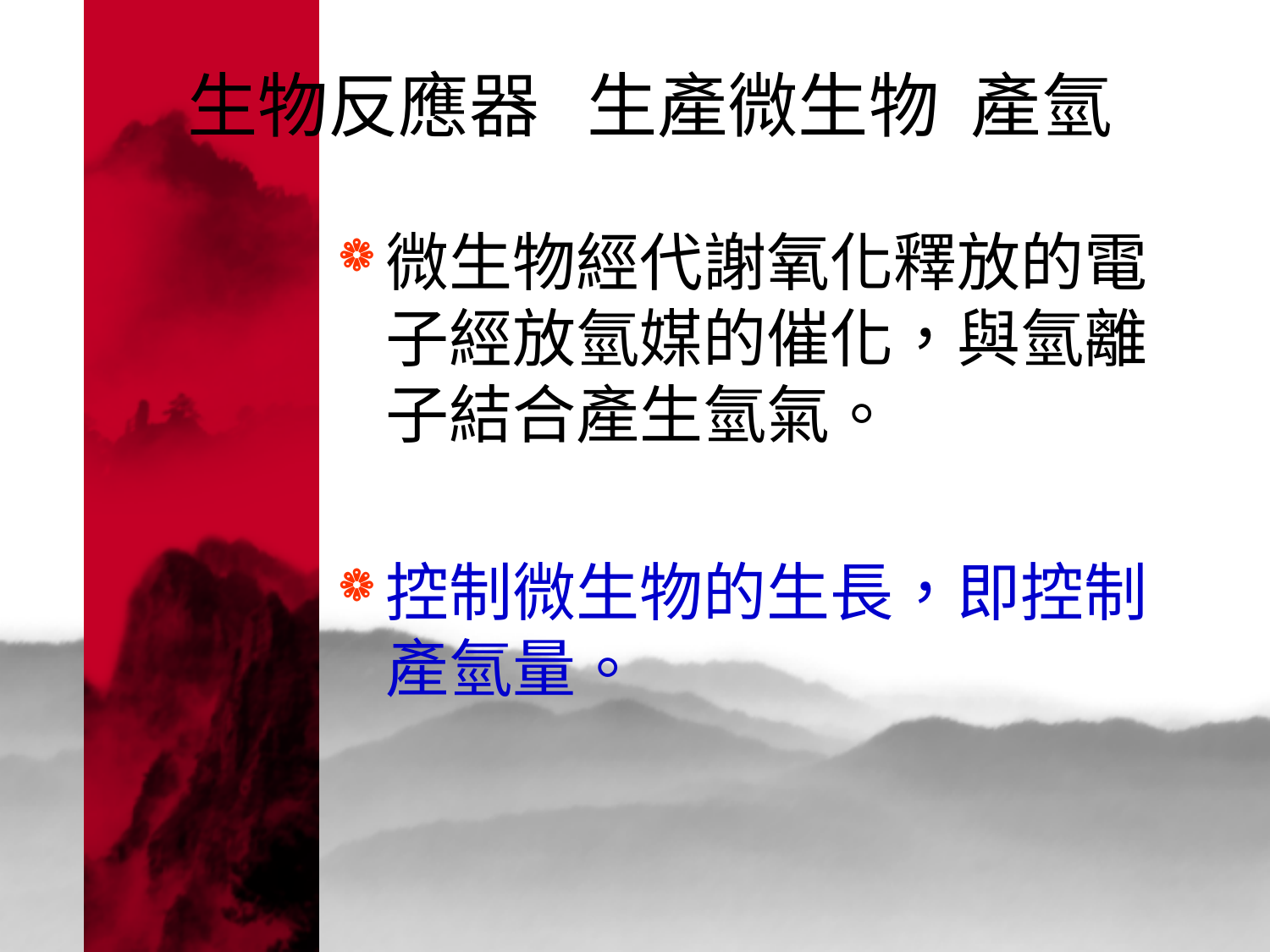

# 生物反應器   生產微生物  產氫
微生物經代謝氧化釋放的電子經放氫媒的催化，與氫離子結合產生氫氣。

控制微生物的生長，即控制產氫量。